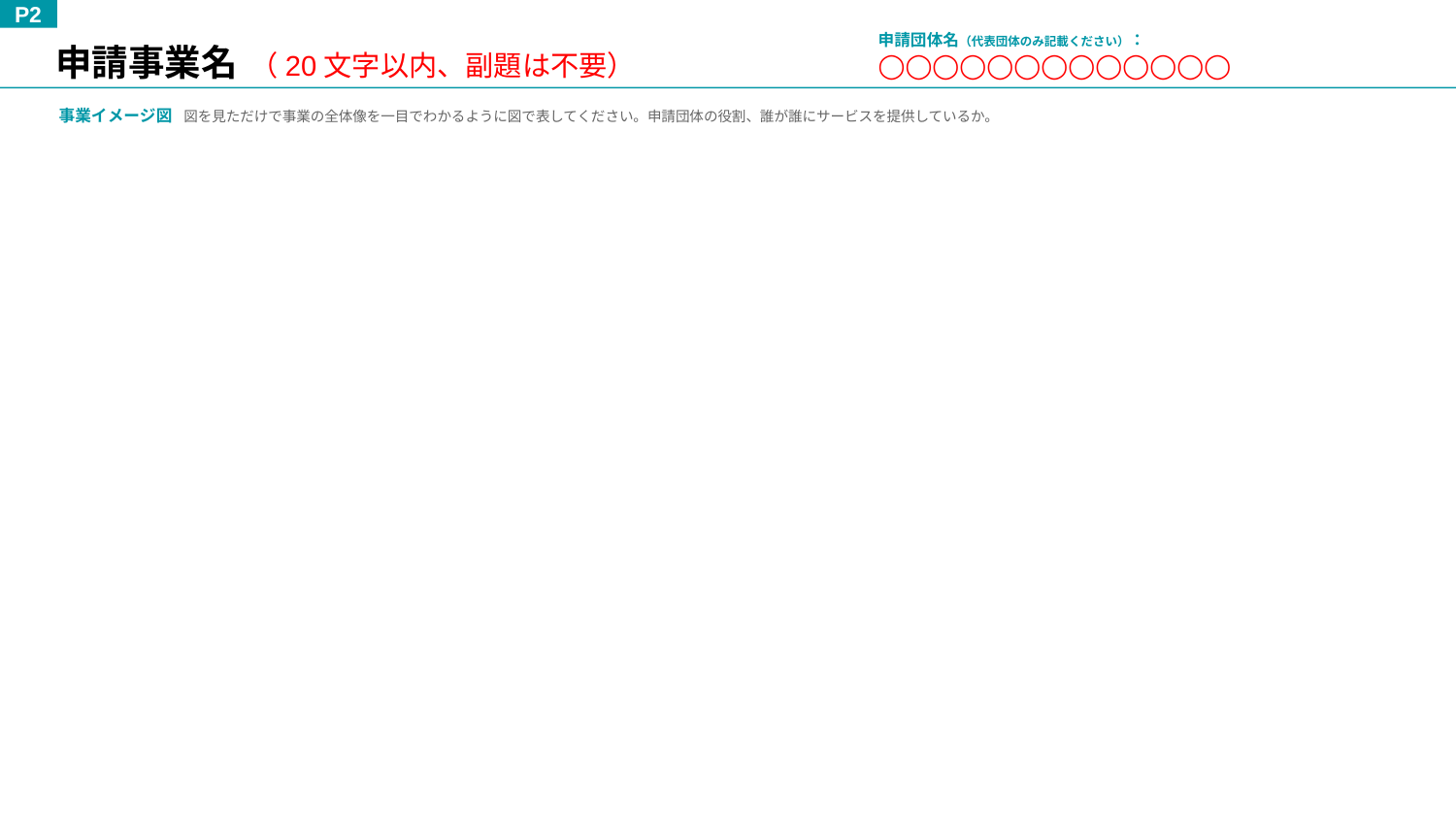

P2
申請団体名（代表団体のみ記載ください）：
◯◯◯◯◯◯◯◯◯◯◯◯◯
申請事業名 （20文字以内、副題は不要）
事業イメージ図  図を見ただけで事業の全体像を一目でわかるように図で表してください。申請団体の役割、誰が誰にサービスを提供しているか。